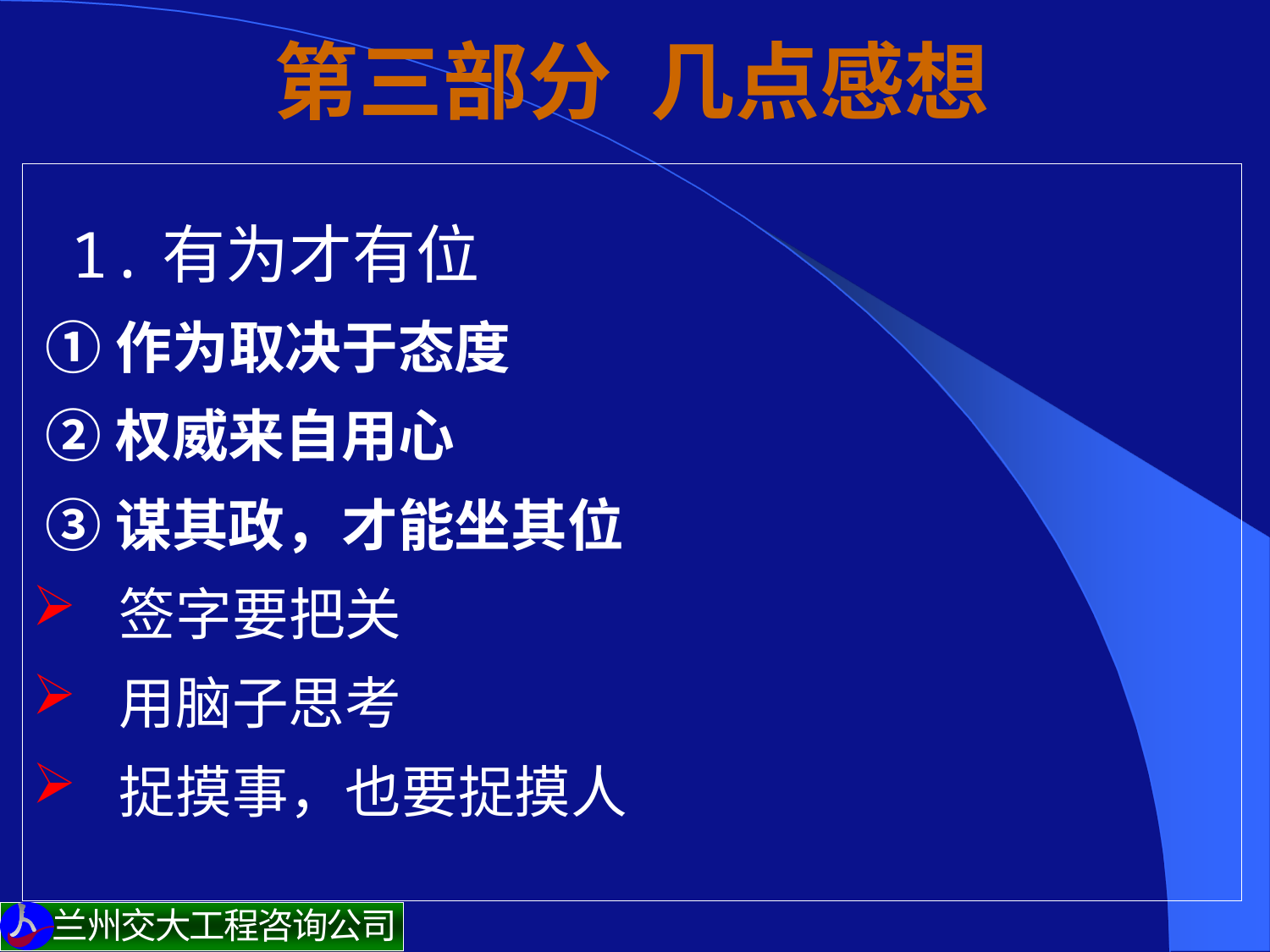

# 第三部分  几点感想
 1.有为才有位
 ①作为取决于态度
 ②权威来自用心
 ③谋其政，才能坐其位
签字要把关
用脑子思考
捉摸事，也要捉摸人